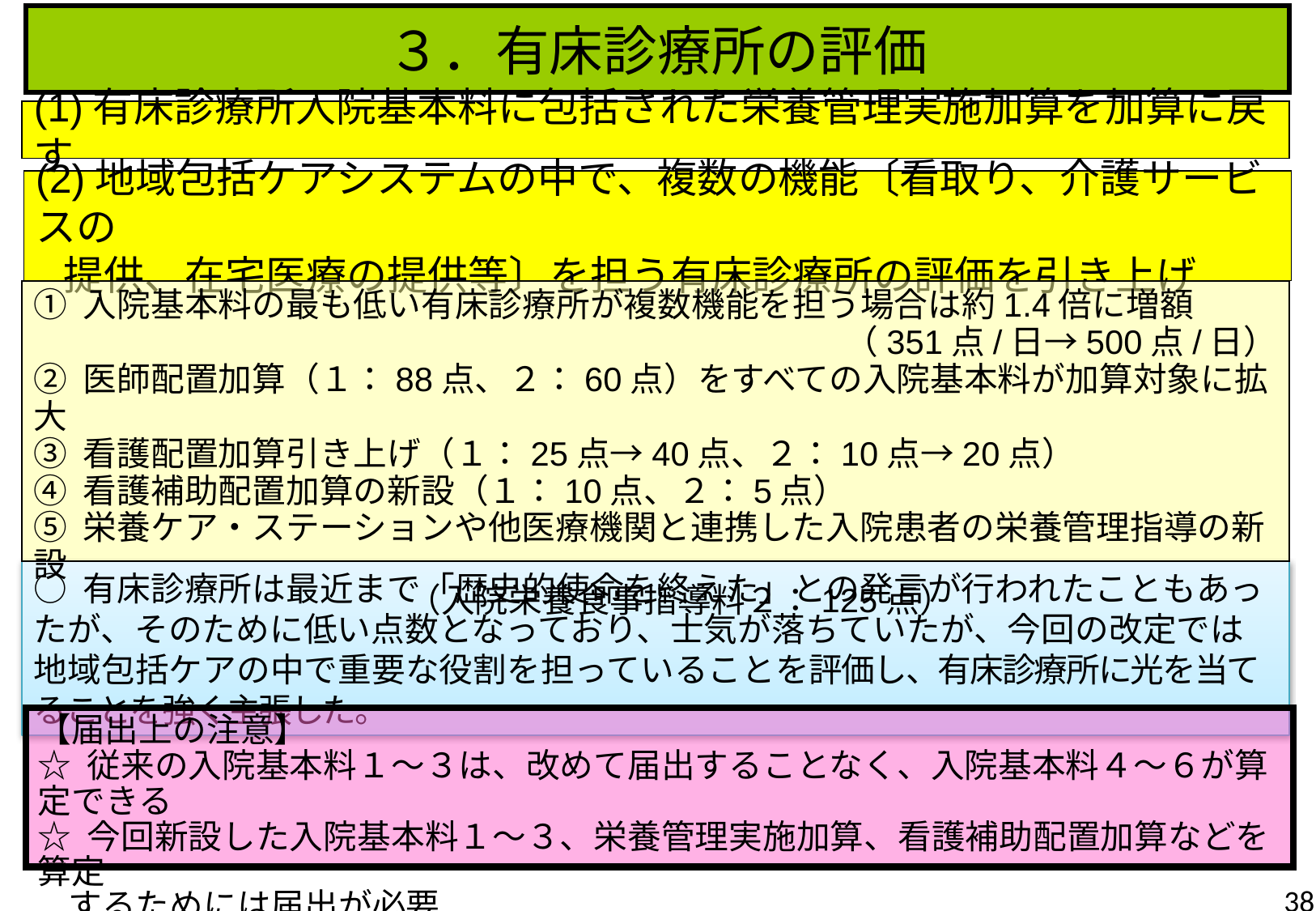

３．有床診療所の評価
(1)有床診療所入院基本料に包括された栄養管理実施加算を加算に戻す
(2)地域包括ケアシステムの中で、複数の機能〔看取り、介護サービスの
  提供、在宅医療の提供等〕を担う有床診療所の評価を引き上げ
① 入院基本料の最も低い有床診療所が複数機能を担う場合は約1.4倍に増額
（351点/日→500点/日）
② 医師配置加算（１：88点、２：60点）をすべての入院基本料が加算対象に拡大
③ 看護配置加算引き上げ（１：25点→40点、２：10点→20点）
④ 看護補助配置加算の新設（１：10点、２：5点）
⑤ 栄養ケア・ステーションや他医療機関と連携した入院患者の栄養管理指導の新設
（入院栄養食事指導料２：125点）
○ 有床診療所は最近まで「歴史的使命を終えた」との発言が行われたこともあったが、そのために低い点数となっており、士気が落ちていたが、今回の改定では地域包括ケアの中で重要な役割を担っていることを評価し、有床診療所に光を当てることを強く主張した。
【届出上の注意】
☆ 従来の入院基本料１～３は、改めて届出することなく、入院基本料４～６が算定できる
☆ 今回新設した入院基本料１～３、栄養管理実施加算、看護補助配置加算などを算定
   するためには届出が必要
38